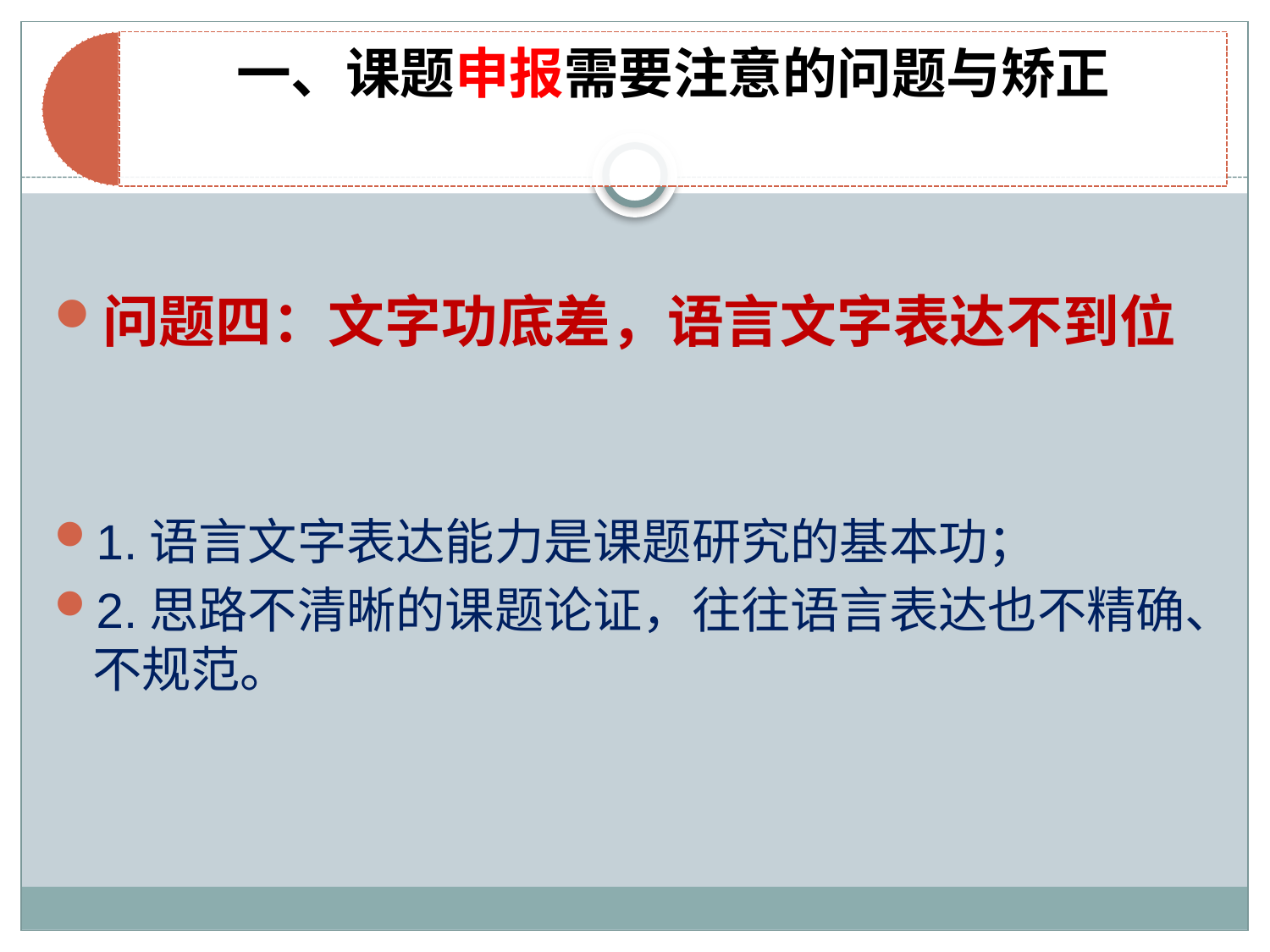

一、课题申报需要注意的问题与矫正
问题四：文字功底差，语言文字表达不到位

1.语言文字表达能力是课题研究的基本功；
2.思路不清晰的课题论证，往往语言表达也不精确、不规范。